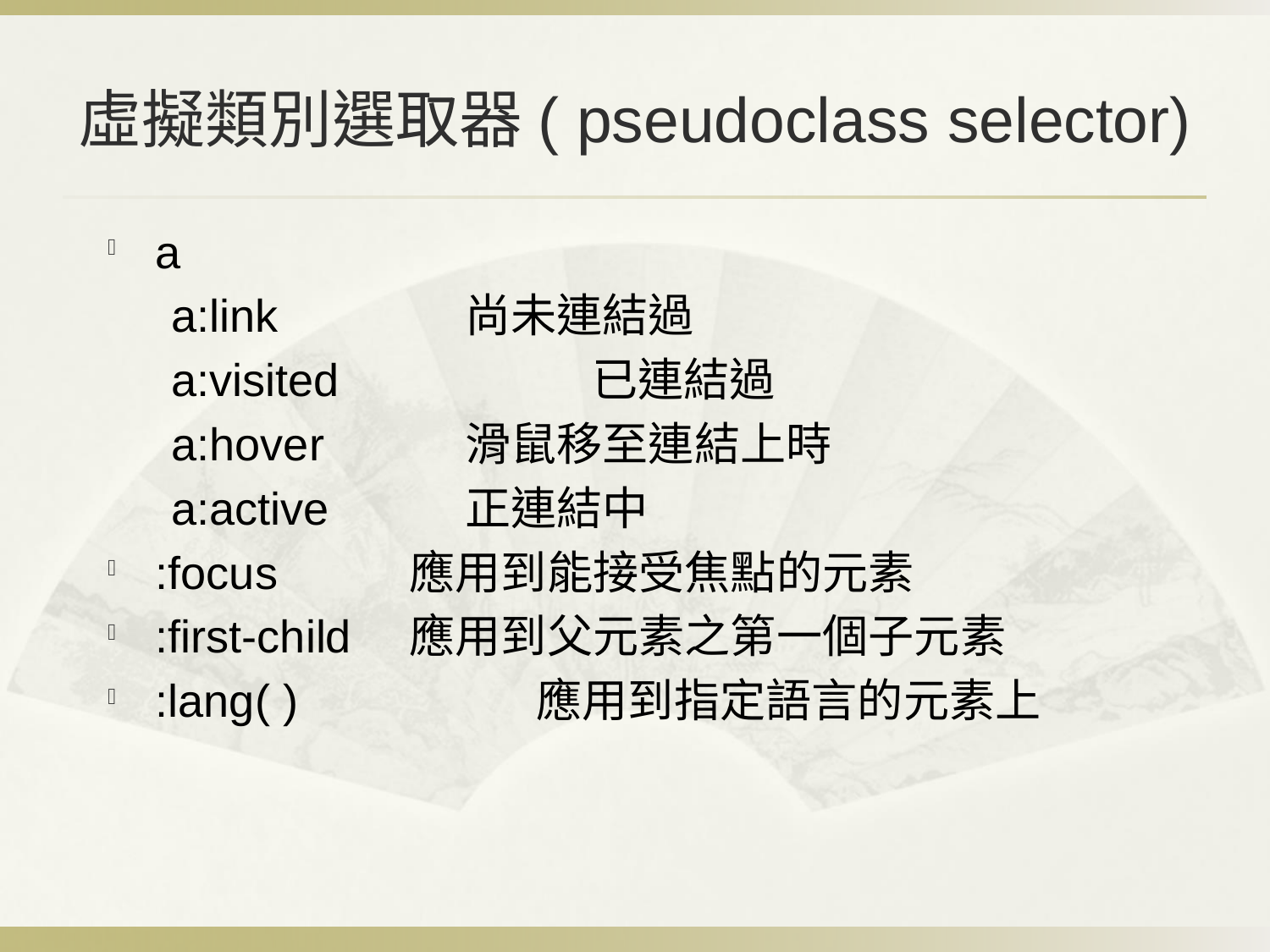

# 虛擬類別選取器( pseudoclass selector)
a
a:link		尚未連結過
a:visited		已連結過
a:hover		滑鼠移至連結上時
a:active		正連結中
:focus		應用到能接受焦點的元素
:first-child	應用到父元素之第一個子元素
:lang( )		應用到指定語言的元素上